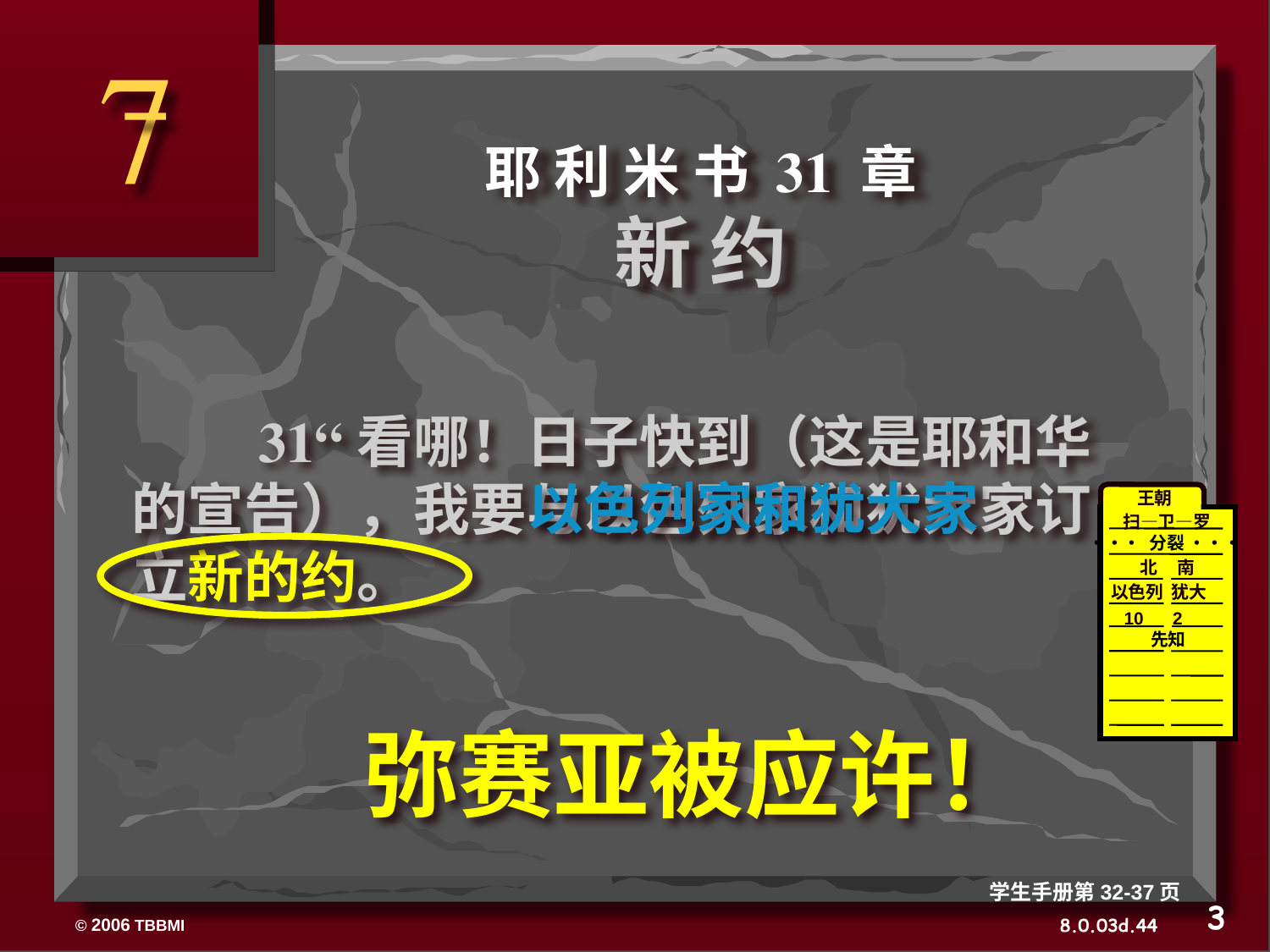

7

耶 利 米 书 31 章
新 约
	31“看哪！日子快到（这是耶和华的宣告），我要与以色列家和犹大家订立新的约。
以色列家和犹大家
   王朝

扫—卫—罗
 ••• 分裂 •••
北     南
以色列  犹大
10      2
先知

弥赛亚被应许！
学生手册第32-37页
3
44